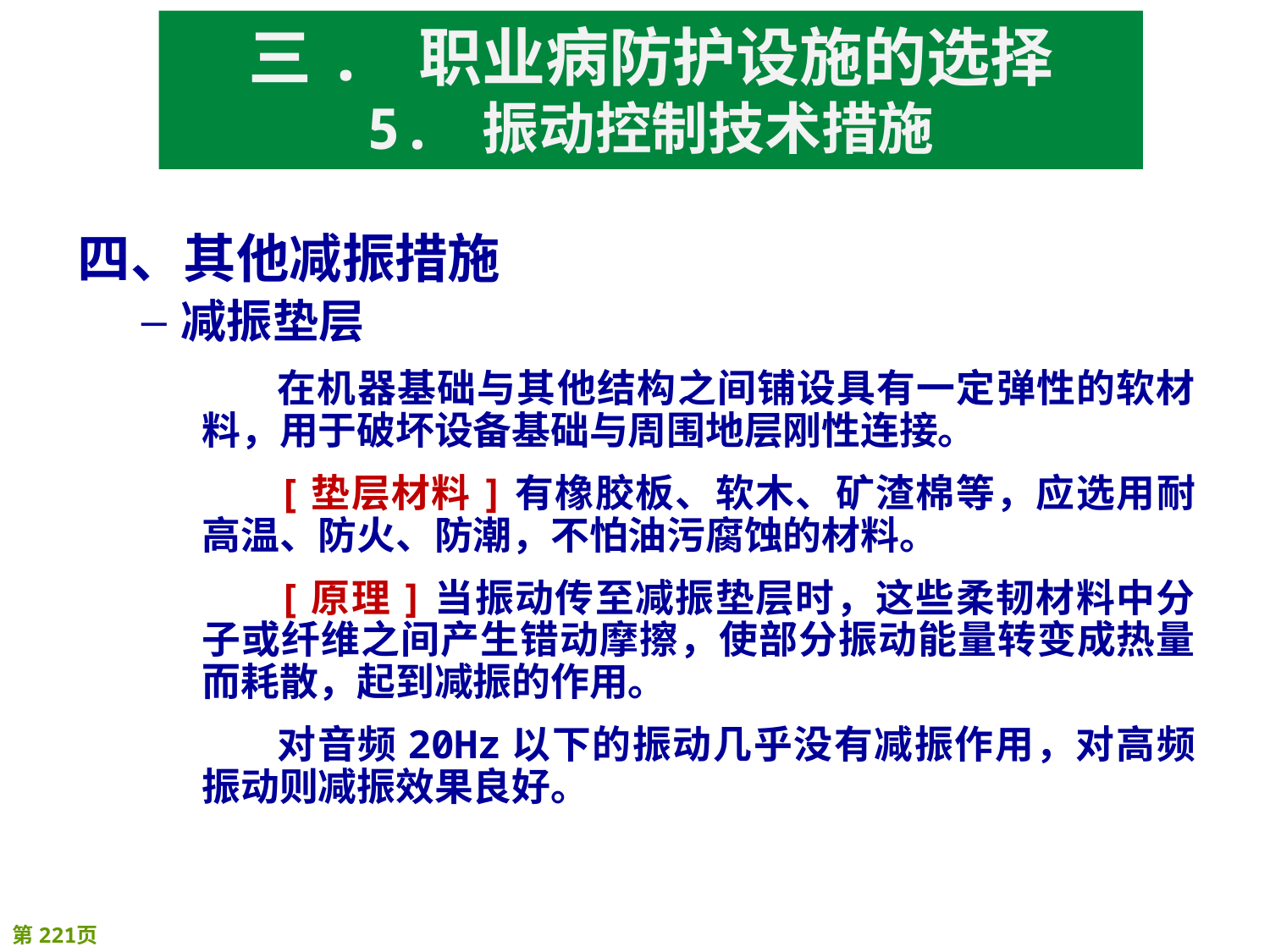

三. 职业病防护设施的选择
5. 振动控制技术措施
四、其他减振措施
减振垫层
在机器基础与其他结构之间铺设具有一定弹性的软材料，用于破坏设备基础与周围地层刚性连接。
[垫层材料]有橡胶板、软木、矿渣棉等，应选用耐高温、防火、防潮，不怕油污腐蚀的材料。
[原理]当振动传至减振垫层时，这些柔韧材料中分子或纤维之间产生错动摩擦，使部分振动能量转变成热量而耗散，起到减振的作用。
对音频20Hz以下的振动几乎没有减振作用，对高频振动则减振效果良好。